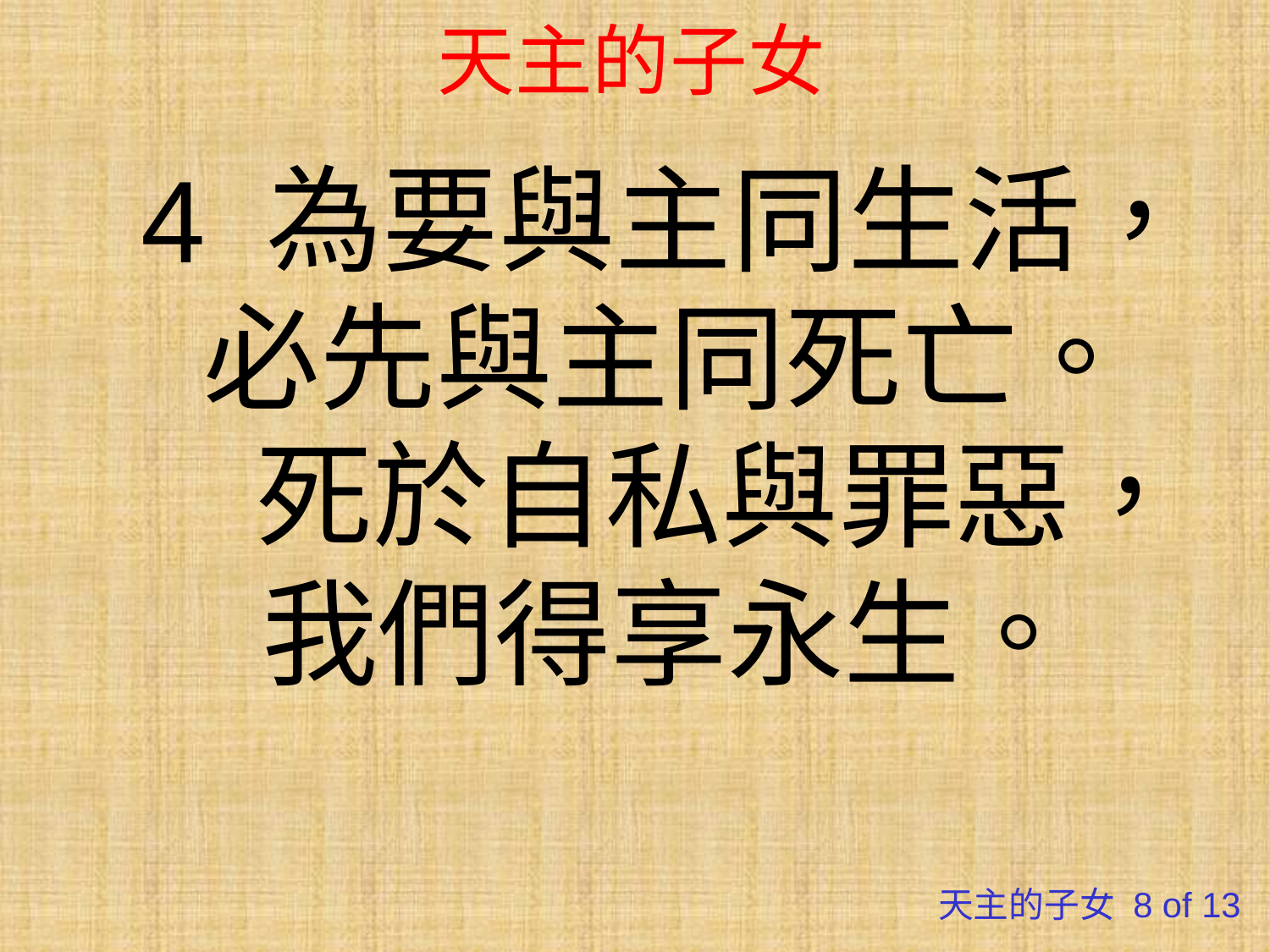

# 天主的子女
4 為要與主同生活，
必先與主同死亡。
   死於自私與罪惡，
我們得享永生。
天主的子女 8 of 13